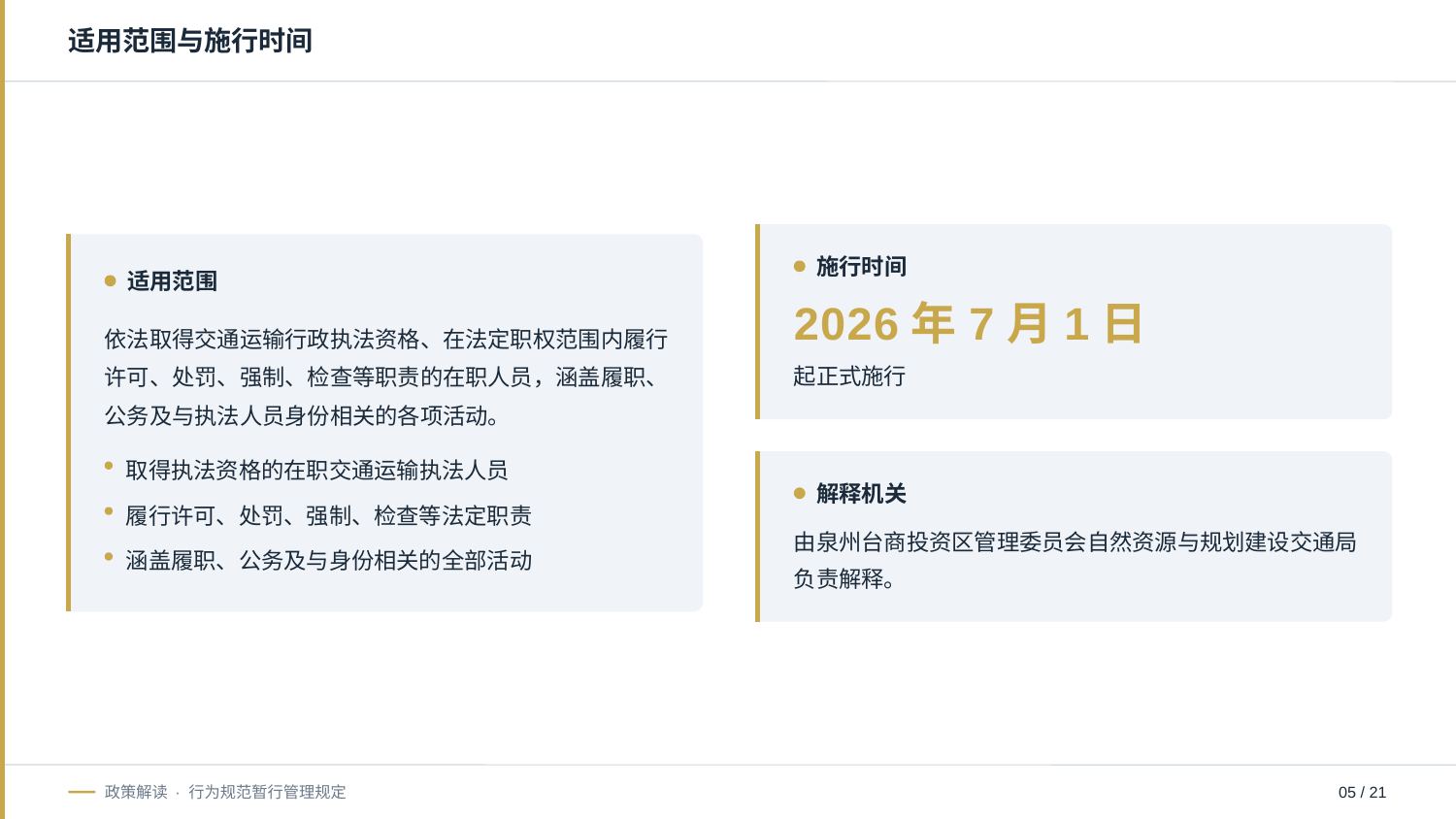

适用范围与施行时间

施行时间

适用范围

2026年7月1日
依法取得交通运输行政执法资格、在法定职权范围内履行许可、处罚、强制、检查等职责的在职人员，涵盖履职、公务及与执法人员身份相关的各项活动。
起正式施行

取得执法资格的在职交通运输执法人员

解释机关

履行许可、处罚、强制、检查等法定职责

由泉州台商投资区管理委员会自然资源与规划建设交通局负责解释。
涵盖履职、公务及与身份相关的全部活动

政策解读 · 行为规范暂行管理规定
05 / 21